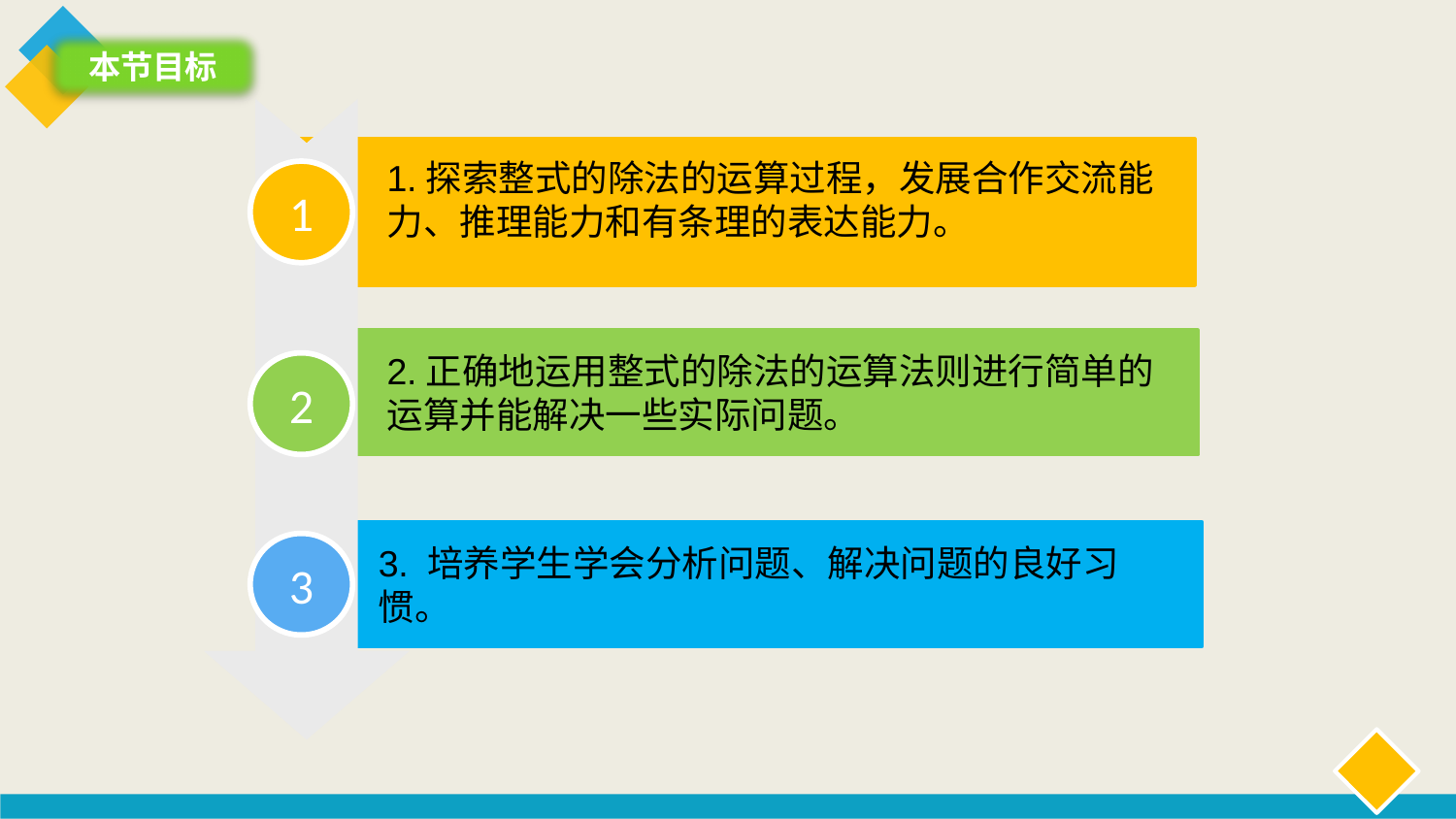

本节目标

1.探索整式的除法的运算过程，发展合作交流能力、推理能力和有条理的表达能力。
1

2.正确地运用整式的除法的运算法则进行简单的运算并能解决一些实际问题。

2

3. 培养学生学会分析问题、解决问题的良好习惯。
3